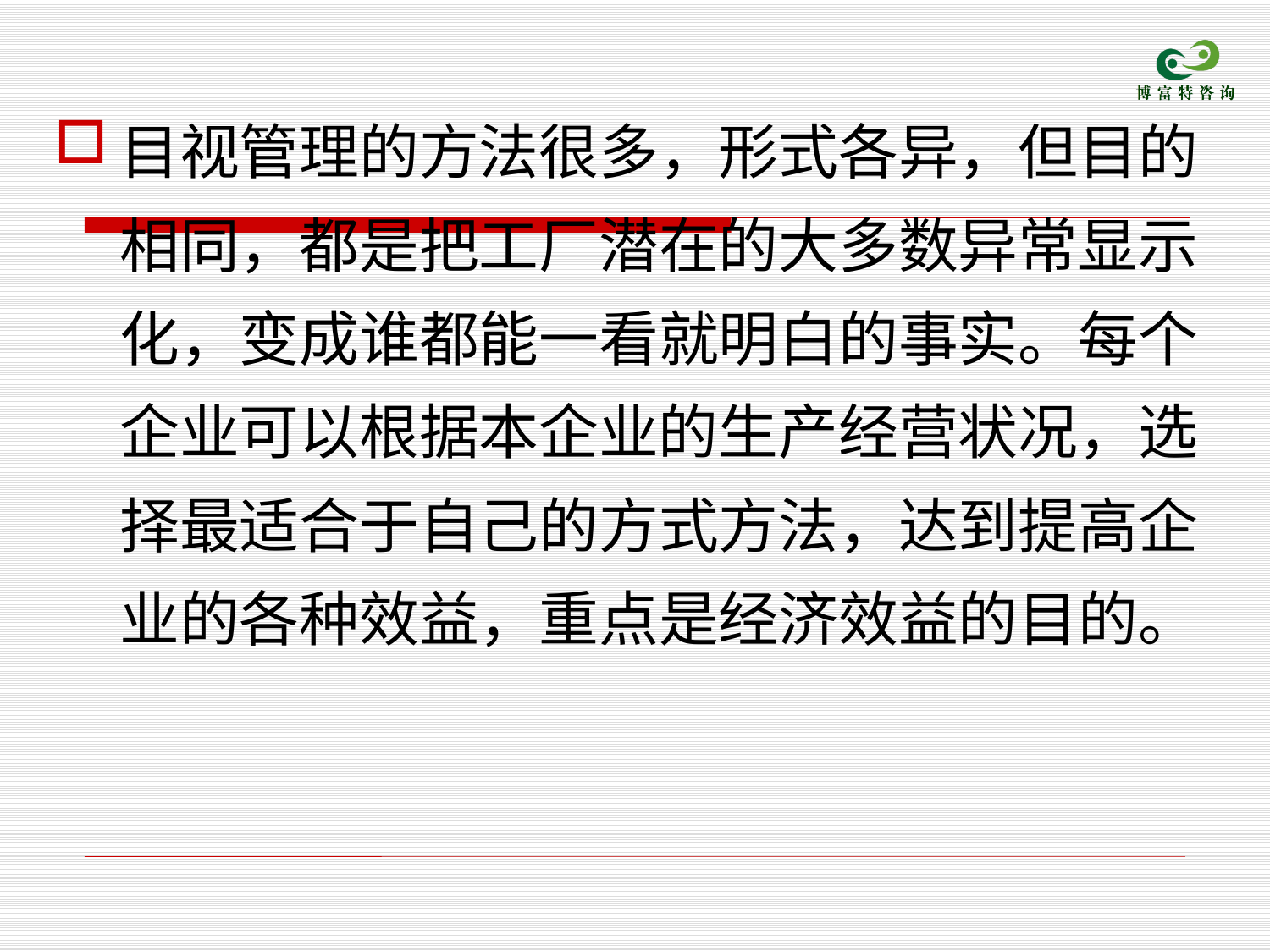

目视管理的方法很多，形式各异，但目的相同，都是把工厂潜在的大多数异常显示化，变成谁都能一看就明白的事实。每个企业可以根据本企业的生产经营状况，选择最适合于自己的方式方法，达到提高企业的各种效益，重点是经济效益的目的。
503